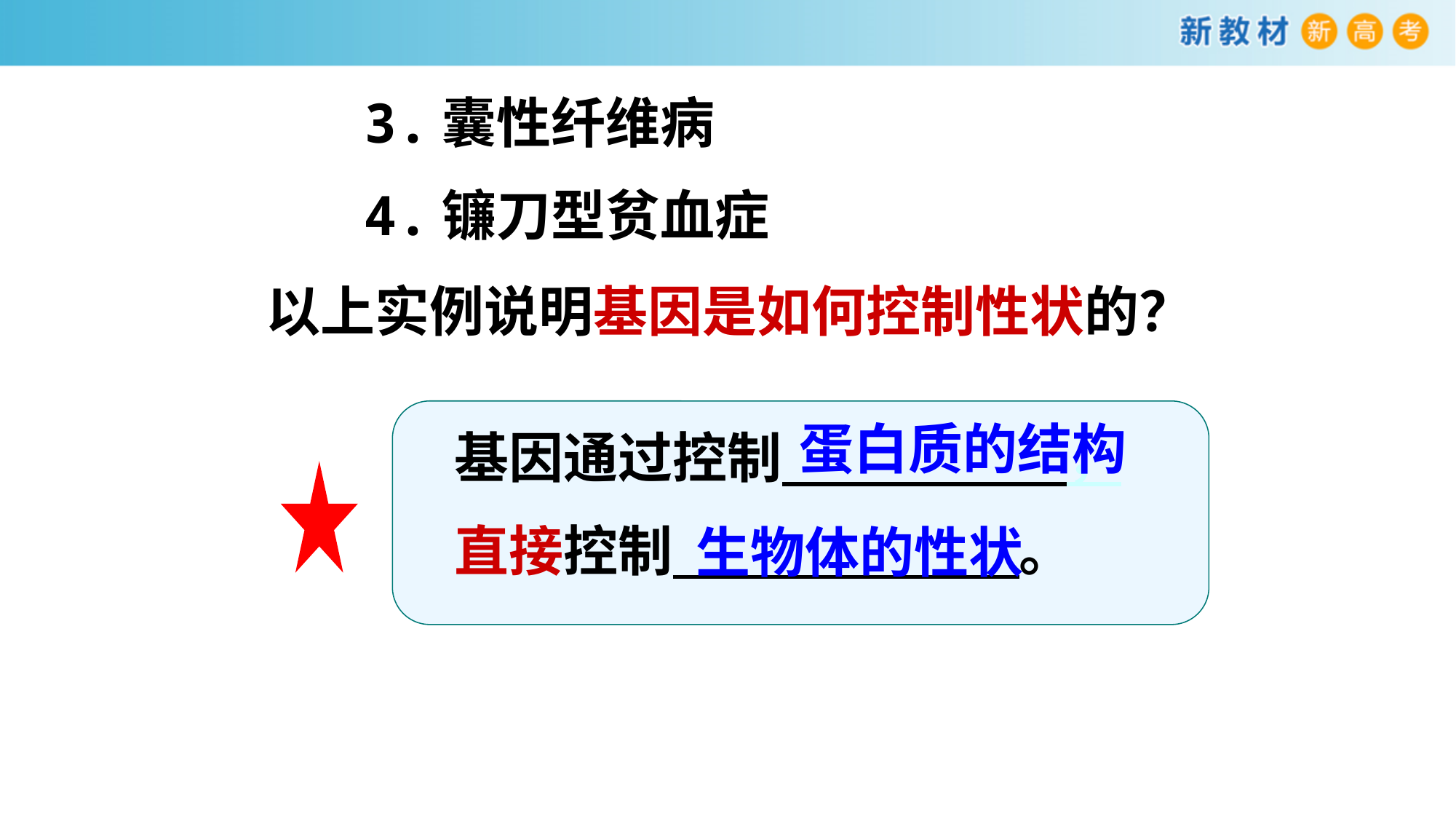

3.囊性纤维病
   4.镰刀型贫血症
以上实例说明基因是如何控制性状的？

基因通过控制                       ，
直接控制                            。

蛋白质的结构
生物体的性状